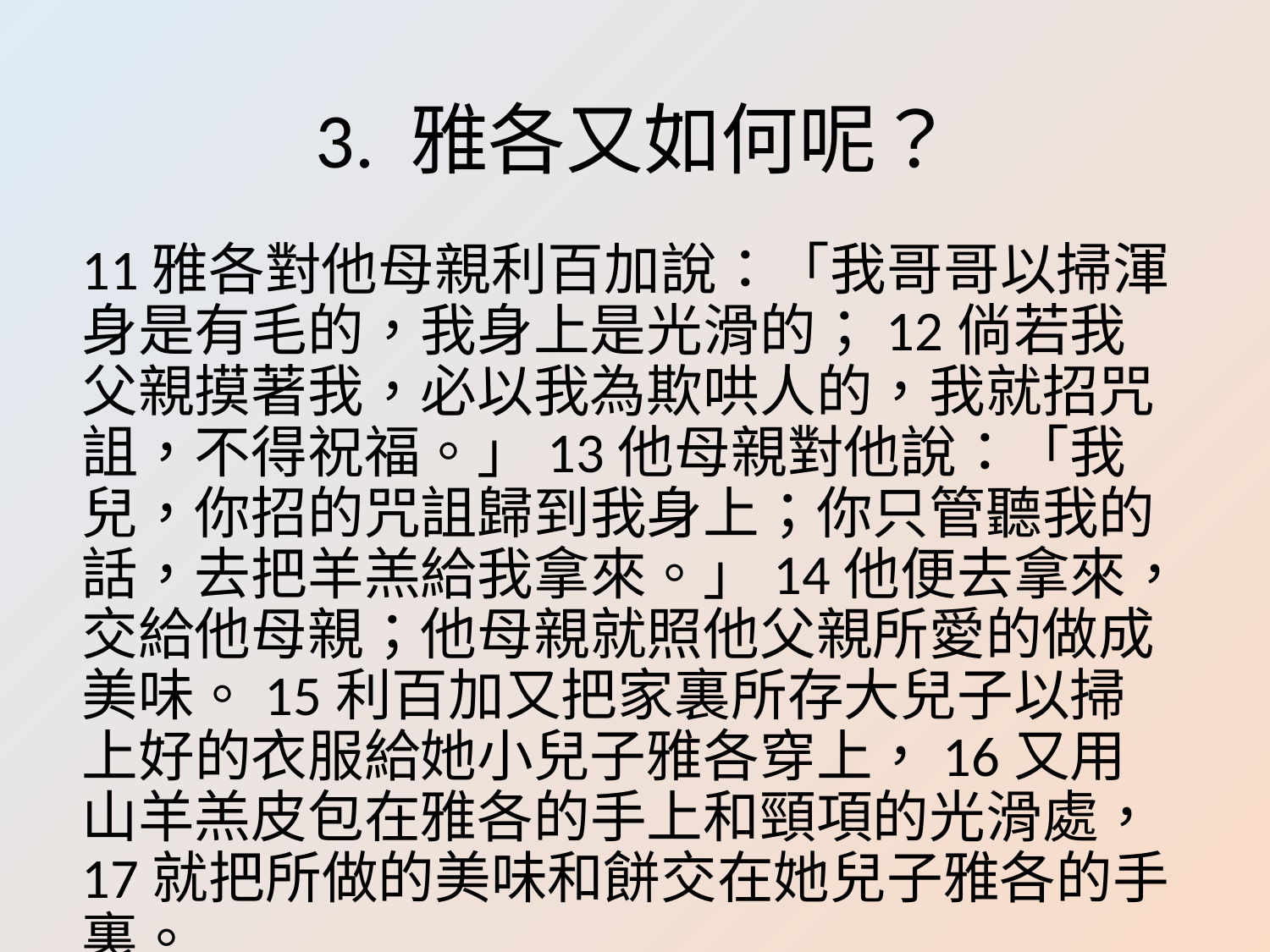

# 3. 雅各又如何呢？
11雅各對他母親利百加說：「我哥哥以掃渾身是有毛的，我身上是光滑的；12倘若我父親摸著我，必以我為欺哄人的，我就招咒詛，不得祝福。」13他母親對他說：「我兒，你招的咒詛歸到我身上；你只管聽我的話，去把羊羔給我拿來。」14他便去拿來，交給他母親；他母親就照他父親所愛的做成美味。15利百加又把家裏所存大兒子以掃上好的衣服給她小兒子雅各穿上，16又用山羊羔皮包在雅各的手上和頸項的光滑處，17就把所做的美味和餅交在她兒子雅各的手裏。